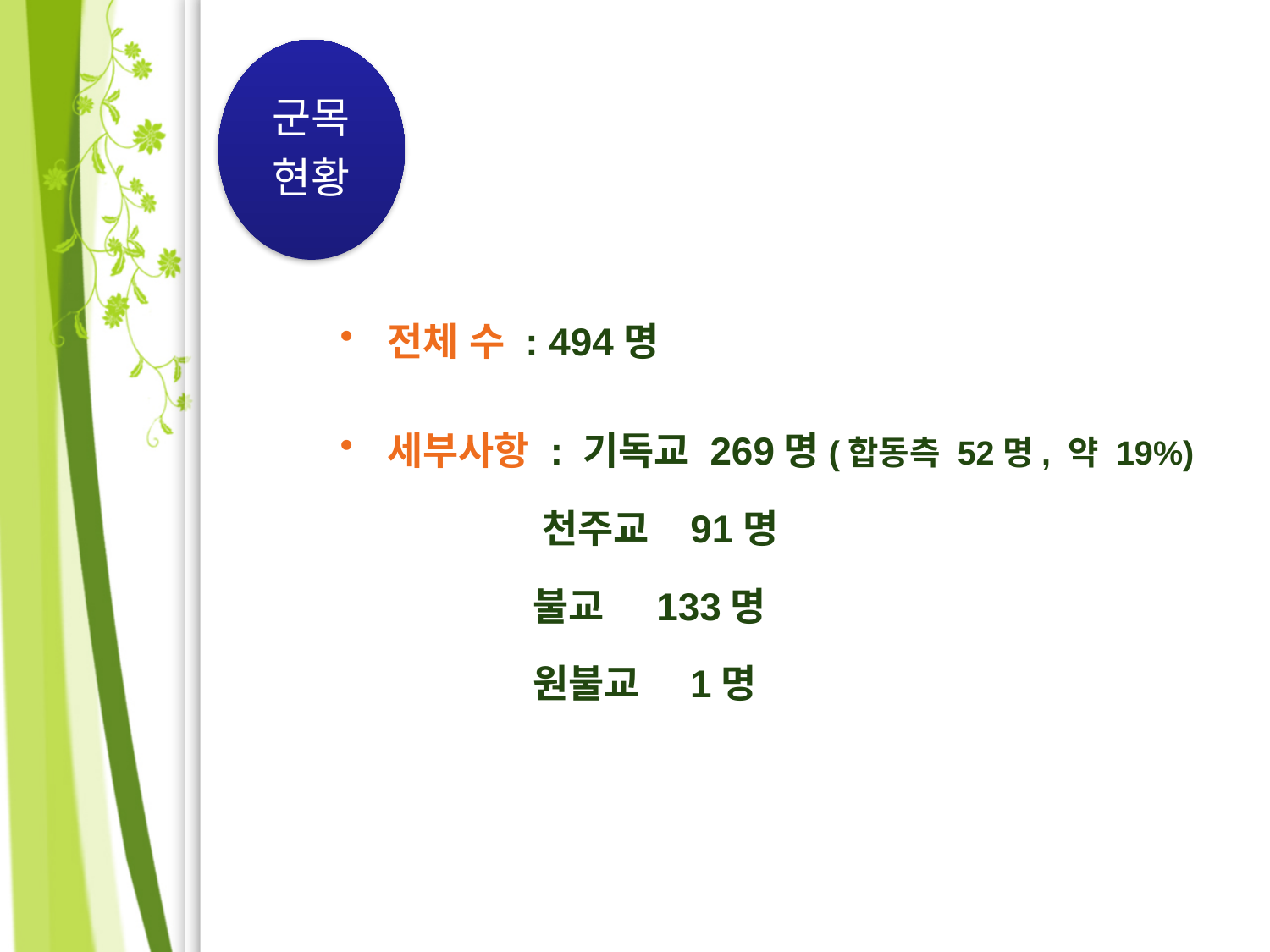

군목
현황
전체 수 : 494명

세부사항 : 기독교 269명(합동측 52명, 약 19%)
                천주교   91명
                 불교    133명
                 원불교     1명